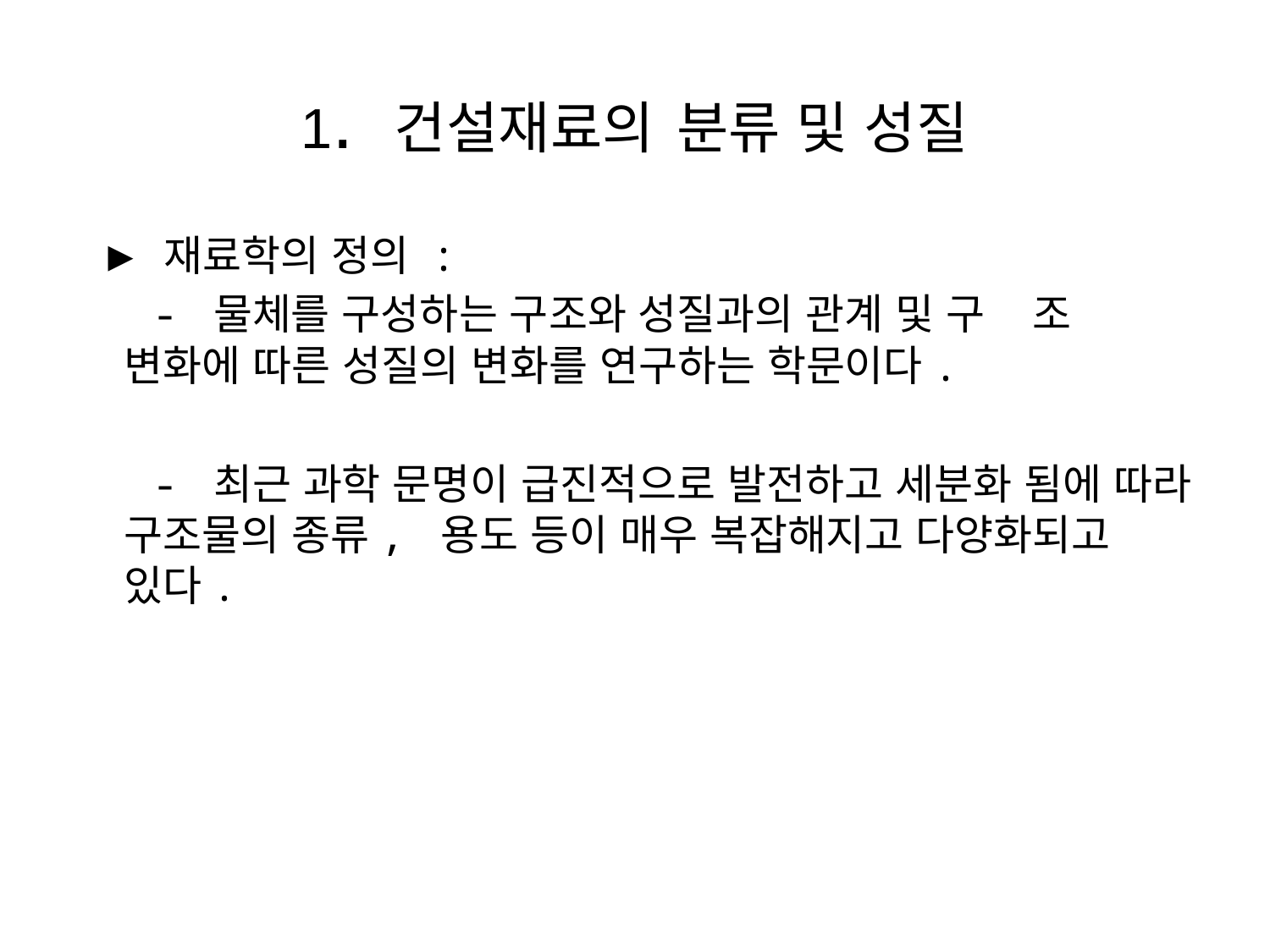

# 1. 건설재료의 분류 및 성질
  ► 재료학의 정의 :
   - 물체를 구성하는 구조와 성질과의 관계 및 구    조 변화에 따른 성질의 변화를 연구하는 학문이다.

   - 최근 과학 문명이 급진적으로 발전하고 세분화 됨에 따라 구조물의 종류, 용도 등이 매우 복잡해지고 다양화되고 있다.